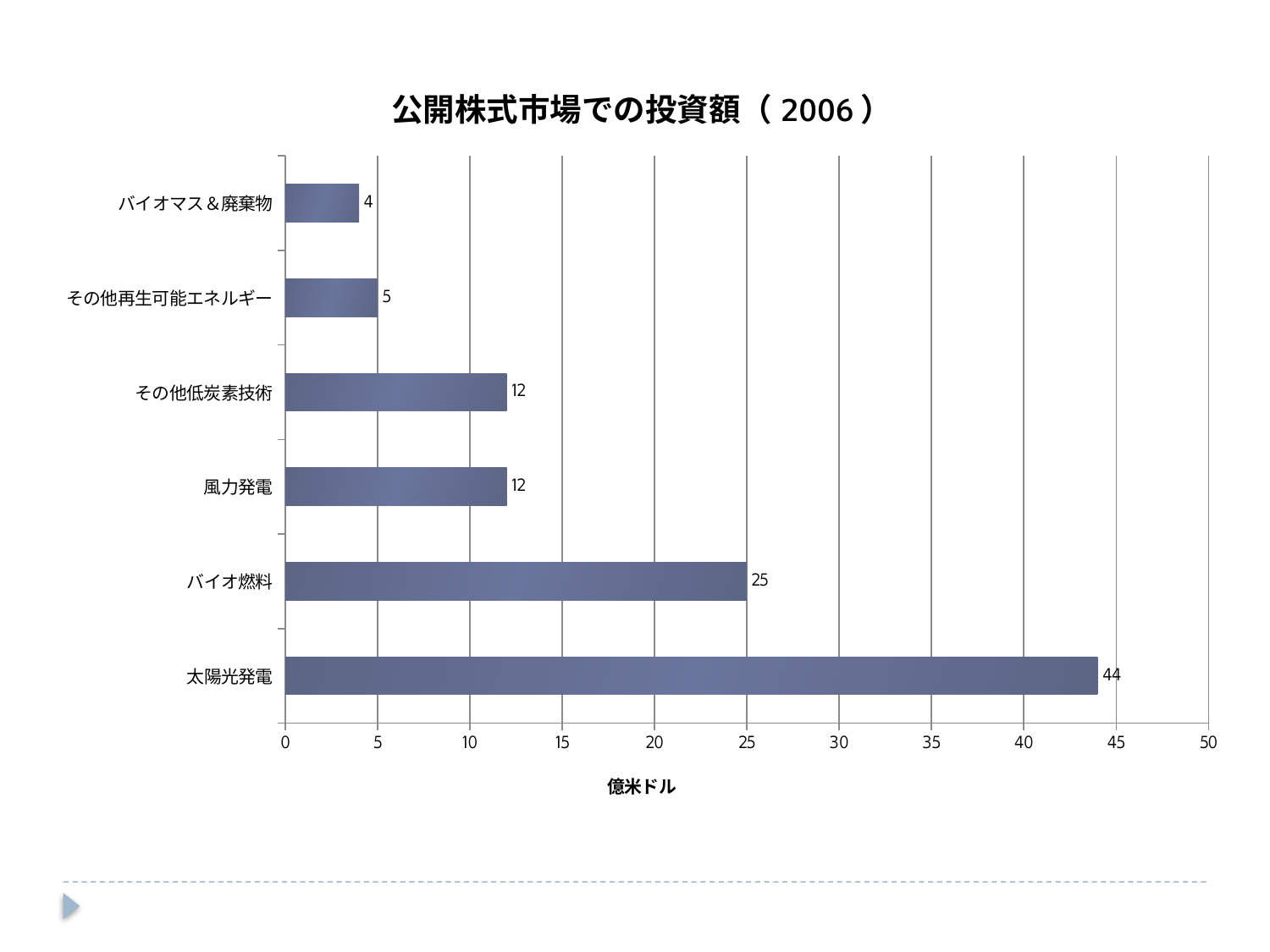

### Chart: 公開株式市場での投資額（2006）

| Category |  |
|---|---|
| 太陽光発電 | 44.0 |
| バイオ燃料 | 25.0 |
| 風力発電 | 12.0 |
| その他低炭素技術 | 12.0 |
| その他再生可能エネルギー | 5.0 |
| バイオマス＆廃棄物 | 4.0 |